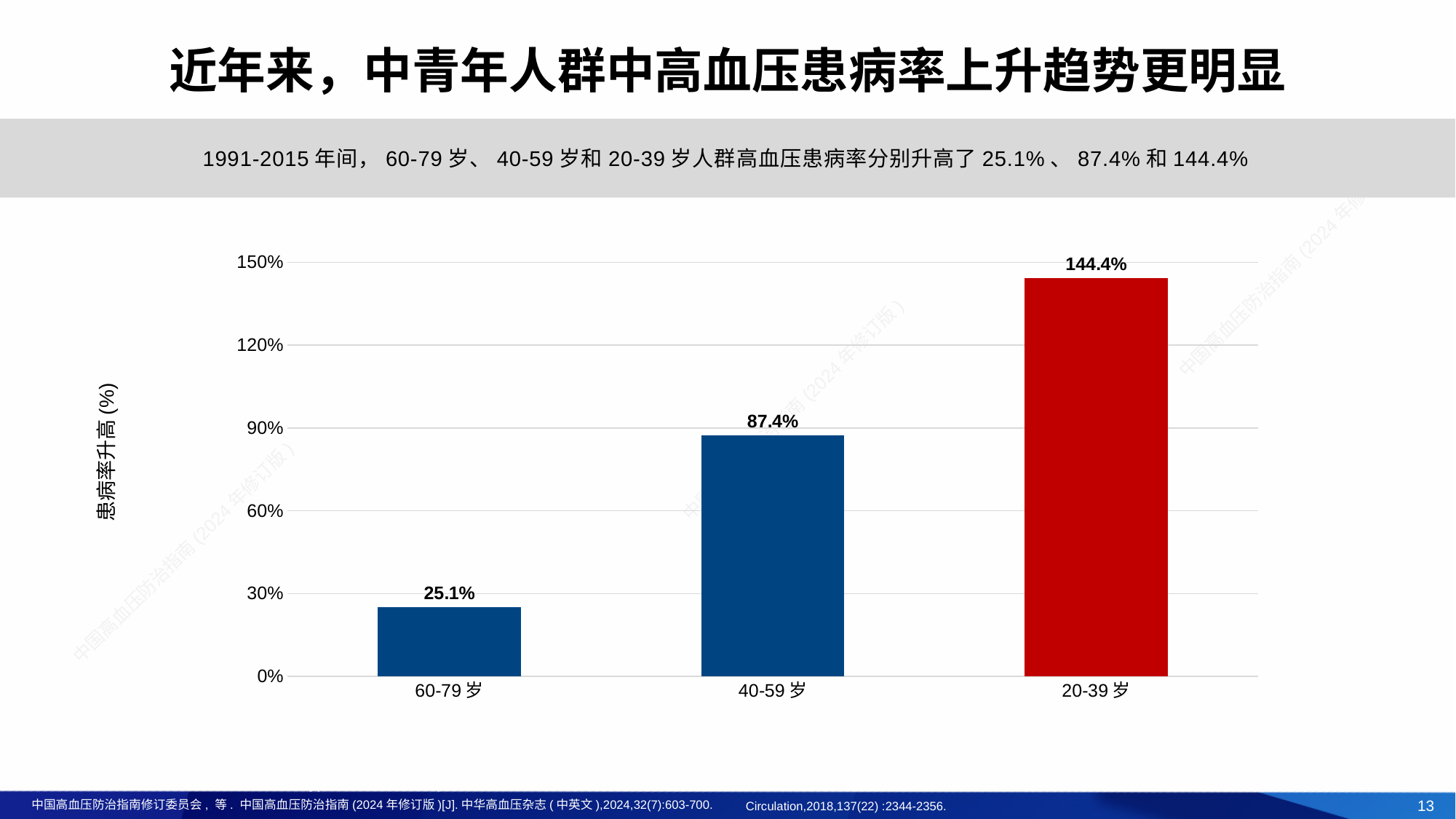

# 近年来，中青年人群中高血压患病率上升趋势更明显
1991-2015年间，60-79岁、40-59岁和20-39岁人群高血压患病率分别升高了25.1%、87.4%和144.4%

### Chart

| Category | 系列 1 |
|---|---|
| 60-79岁 | 0.251 |
| 40-59岁 | 0.874 |
| 20-39岁 | 1.444 |
患病率升高(%)
Ma S， et al. J Hypertens. 2021; 39(4）:740-748.
Circulation,2018,137(22) :2344-2356.